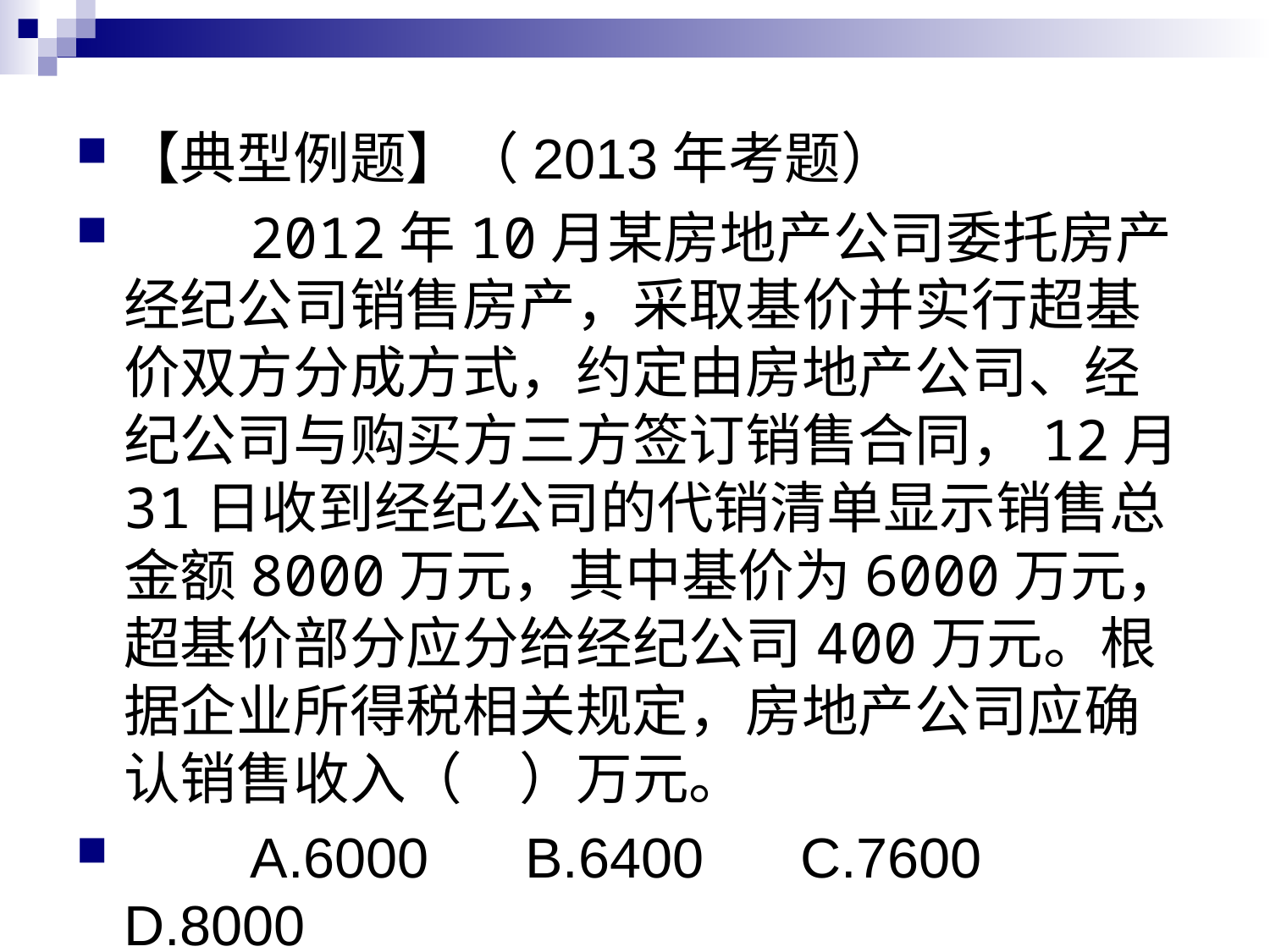

【典型例题】（2013年考题）
　　2012年10月某房地产公司委托房产经纪公司销售房产，采取基价并实行超基价双方分成方式，约定由房地产公司、经纪公司与购买方三方签订销售合同，12月31日收到经纪公司的代销清单显示销售总金额8000万元，其中基价为6000万元， 超基价部分应分给经纪公司400万元。根据企业所得税相关规定，房地产公司应确认销售收入（　）万元。
　　A.6000　 B.6400　 C.7600　 D.8000